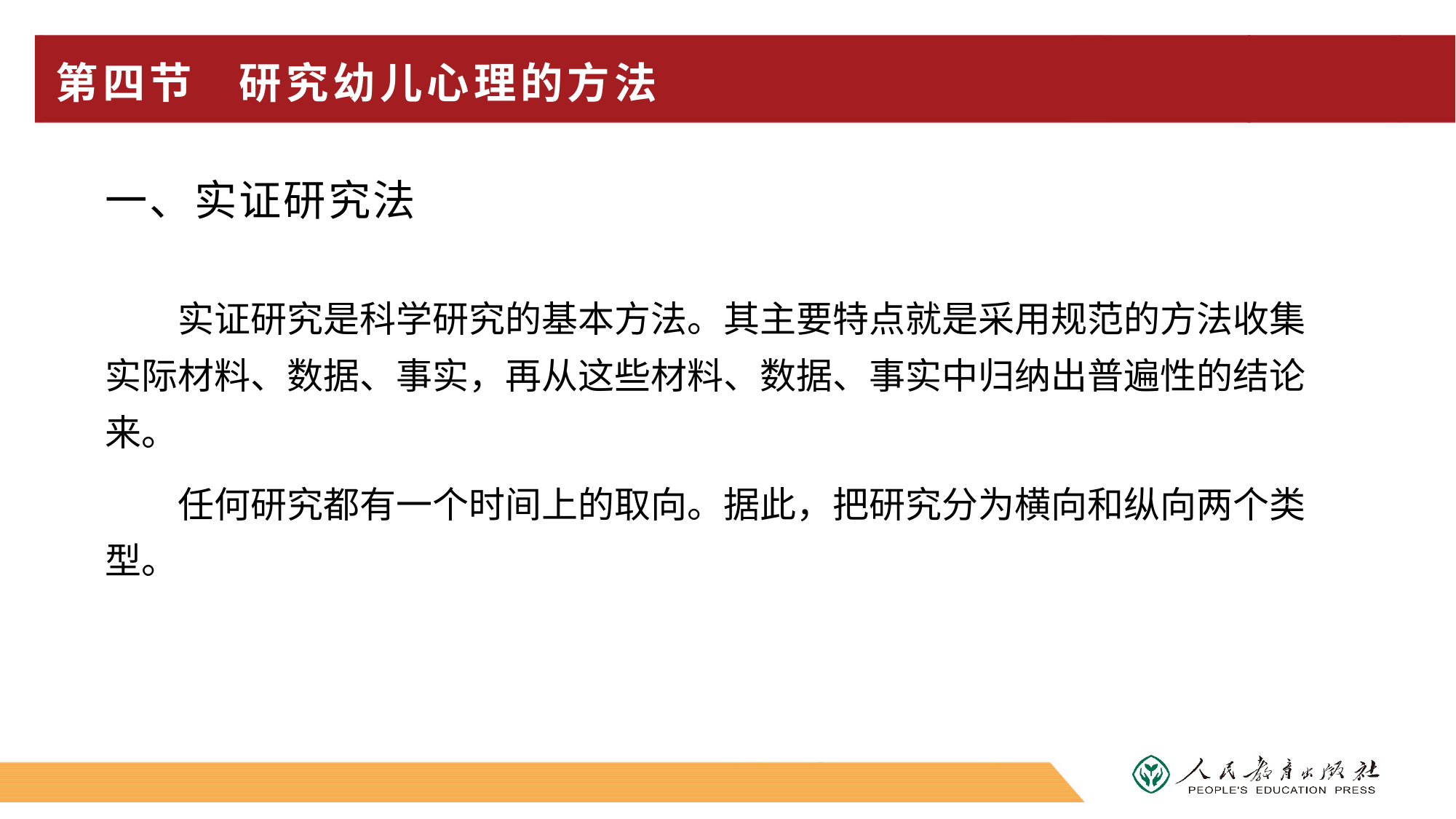

# 第四节   研究幼儿心理的方法
一、实证研究法
实证研究是科学研究的基本方法。其主要特点就是采用规范的方法收集实际材料、数据、事实，再从这些材料、数据、事实中归纳出普遍性的结论来。
任何研究都有一个时间上的取向。据此，把研究分为横向和纵向两个类型。